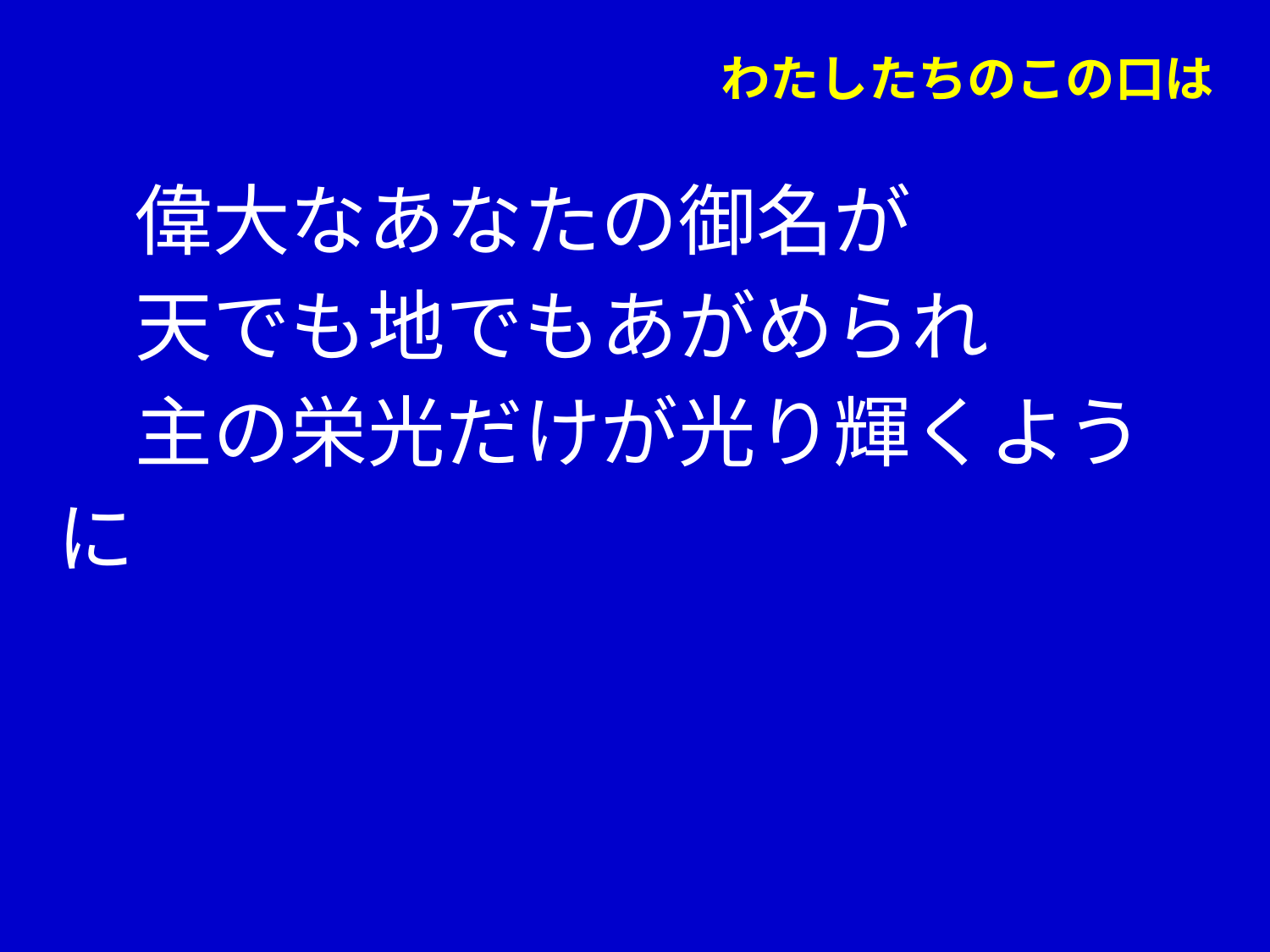

# わたしたちのこの口は

　偉大なあなたの御名が
　天でも地でもあがめられ
　主の栄光だけが光り輝くように